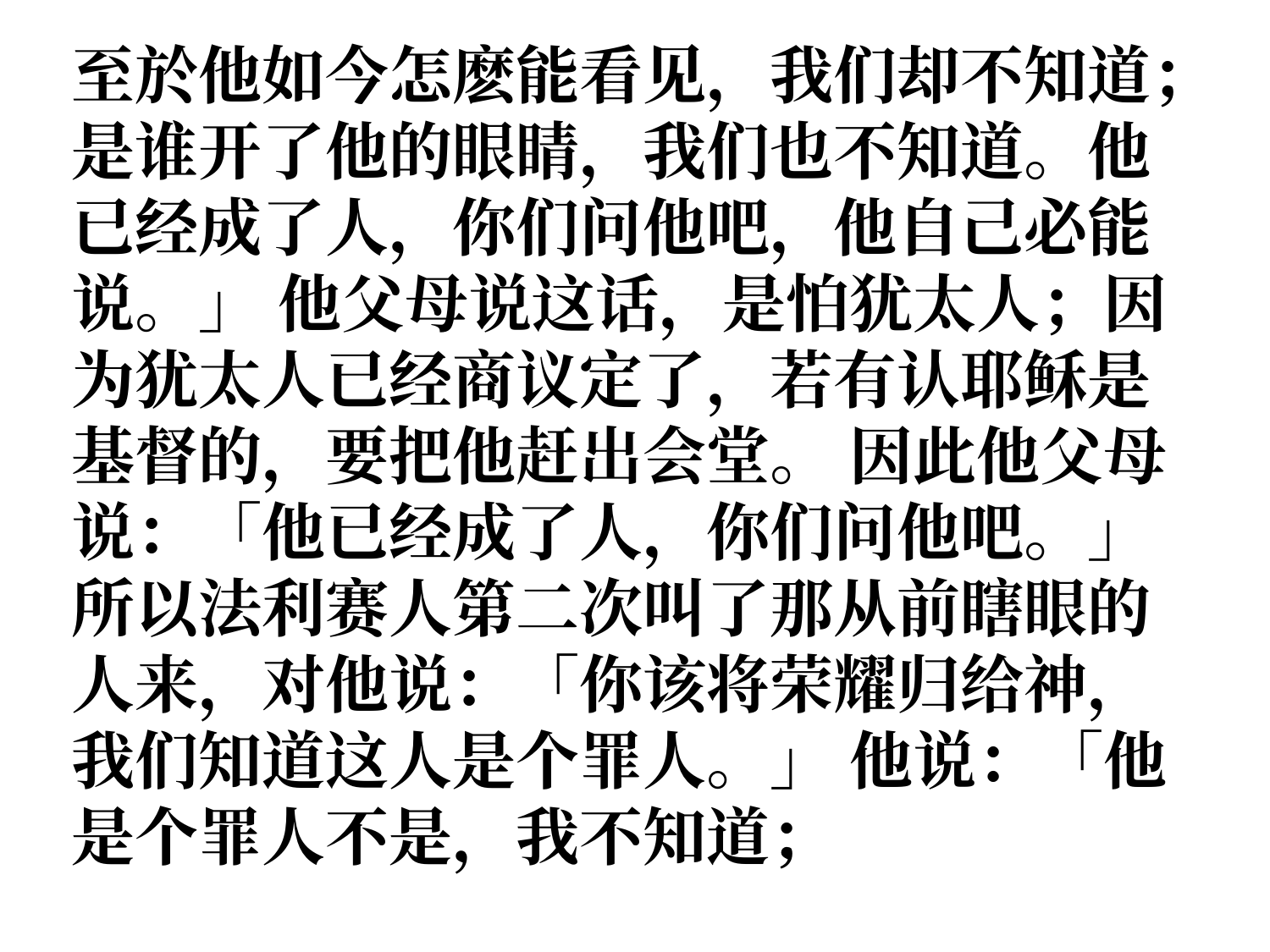

至於他如今怎麽能看见，我们却不知道；是谁开了他的眼睛，我们也不知道。他已经成了人，你们问他吧，他自己必能说。」 他父母说这话，是怕犹太人；因为犹太人已经商议定了，若有认耶稣是基督的，要把他赶出会堂。 因此他父母说：「他已经成了人，你们问他吧。」 所以法利赛人第二次叫了那从前瞎眼的人来，对他说：「你该将荣耀归给神，我们知道这人是个罪人。」 他说：「他是个罪人不是，我不知道；